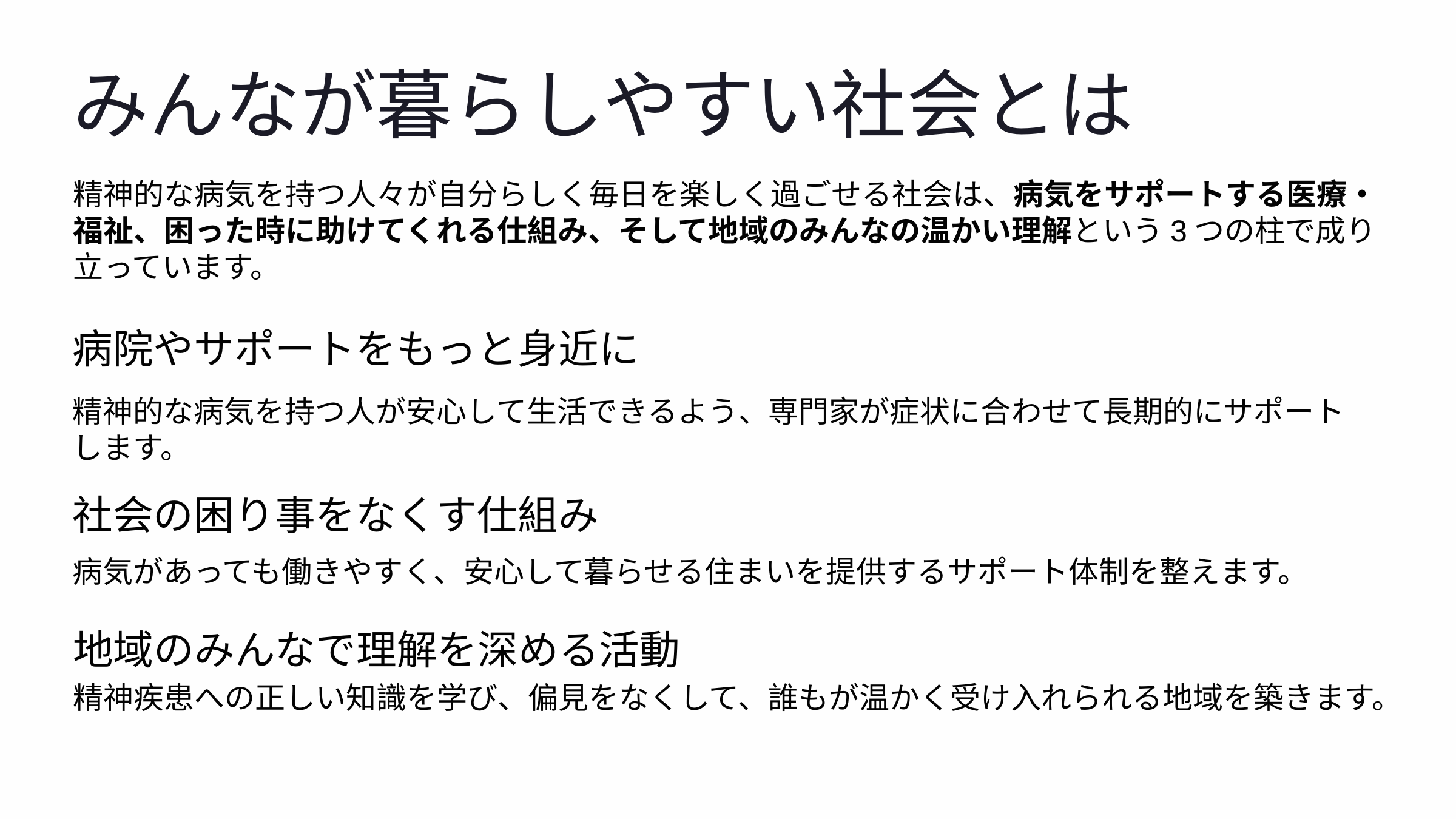

みんなが暮らしやすい社会とは
精神的な病気を持つ人々が自分らしく毎日を楽しく過ごせる社会は、病気をサポートする医療・福祉、困った時に助けてくれる仕組み、そして地域のみんなの温かい理解という3つの柱で成り立っています。
病院やサポートをもっと身近に
精神的な病気を持つ人が安心して生活できるよう、専門家が症状に合わせて長期的にサポートします。
社会の困り事をなくす仕組み
病気があっても働きやすく、安心して暮らせる住まいを提供するサポート体制を整えます。
地域のみんなで理解を深める活動
精神疾患への正しい知識を学び、偏見をなくして、誰もが温かく受け入れられる地域を築きます。